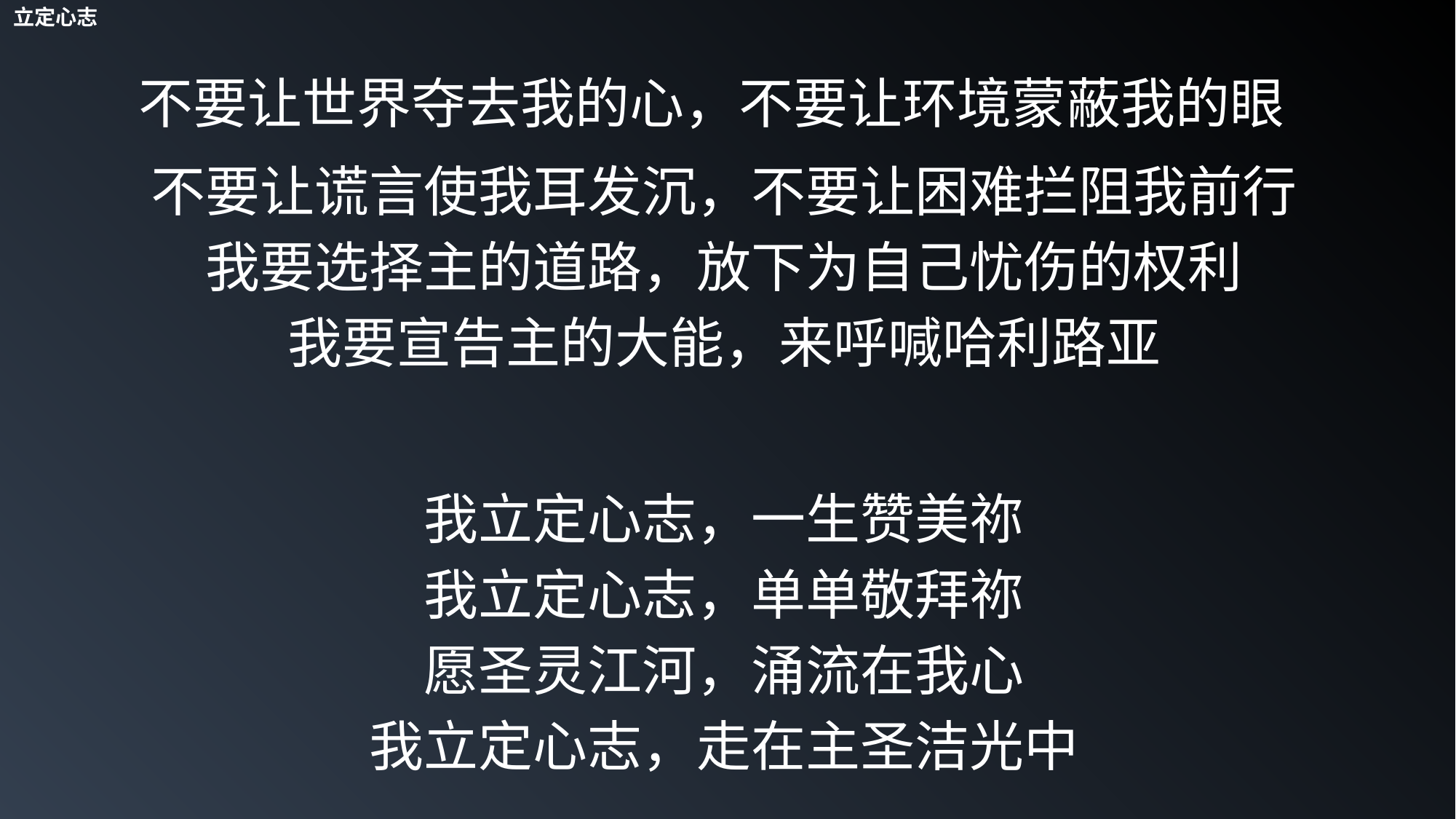

立定心志
不要让世界夺去我的心，不要让环境蒙蔽我的眼
不要让谎言使我耳发沉，不要让困难拦阻我前行
我要选择主的道路，放下为自己忧伤的权利
我要宣告主的大能，来呼喊哈利路亚

我立定心志，一生赞美祢
我立定心志，单单敬拜祢
愿圣灵江河，涌流在我心
我立定心志，走在主圣洁光中